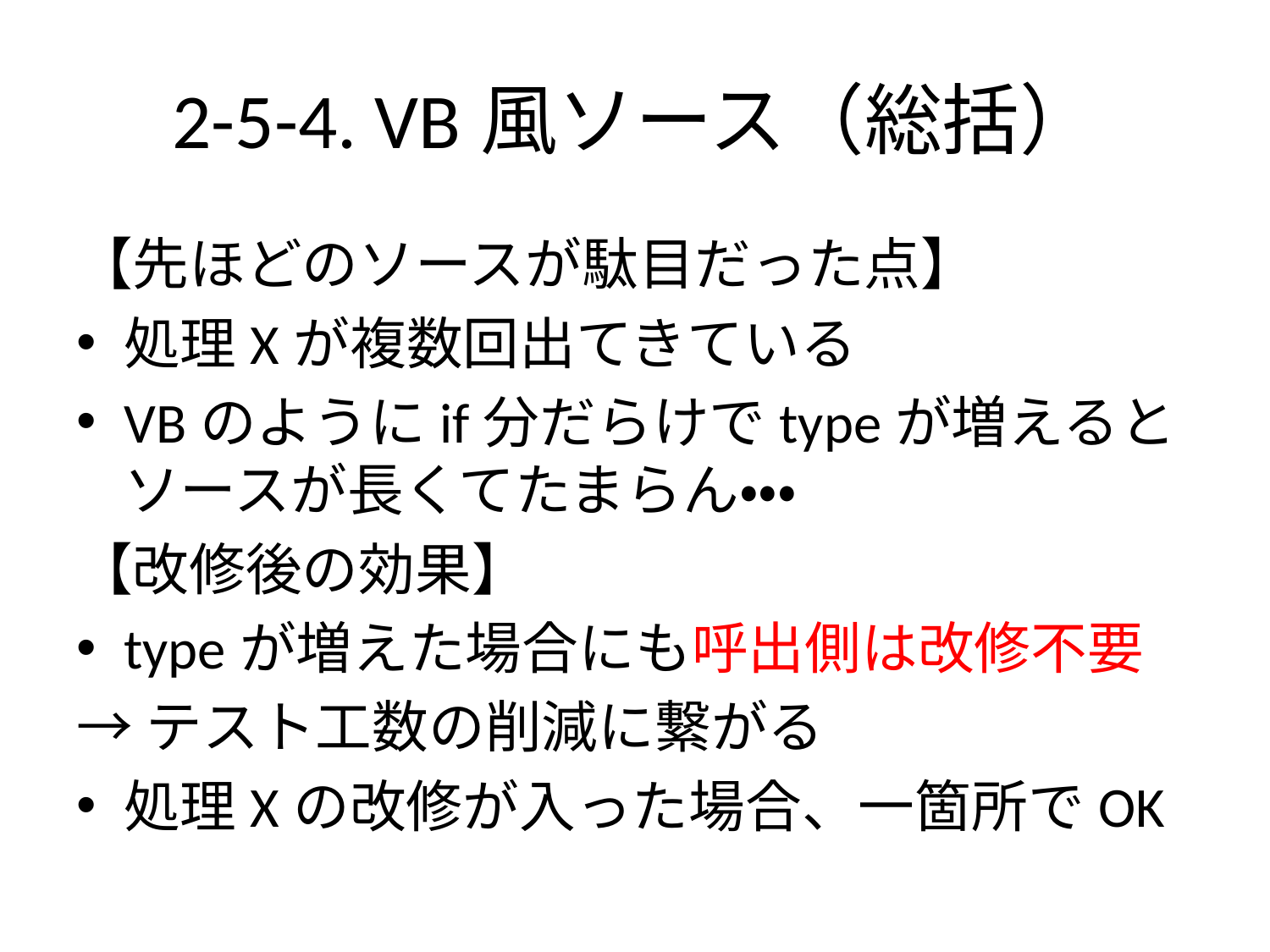

# 2-5-4. VB風ソース（総括）
【先ほどのソースが駄目だった点】
処理Xが複数回出てきている
VBのようにif分だらけでtypeが増えるとソースが長くてたまらん・・・
【改修後の効果】
typeが増えた場合にも呼出側は改修不要
→テスト工数の削減に繋がる
処理Xの改修が入った場合、一箇所でOK